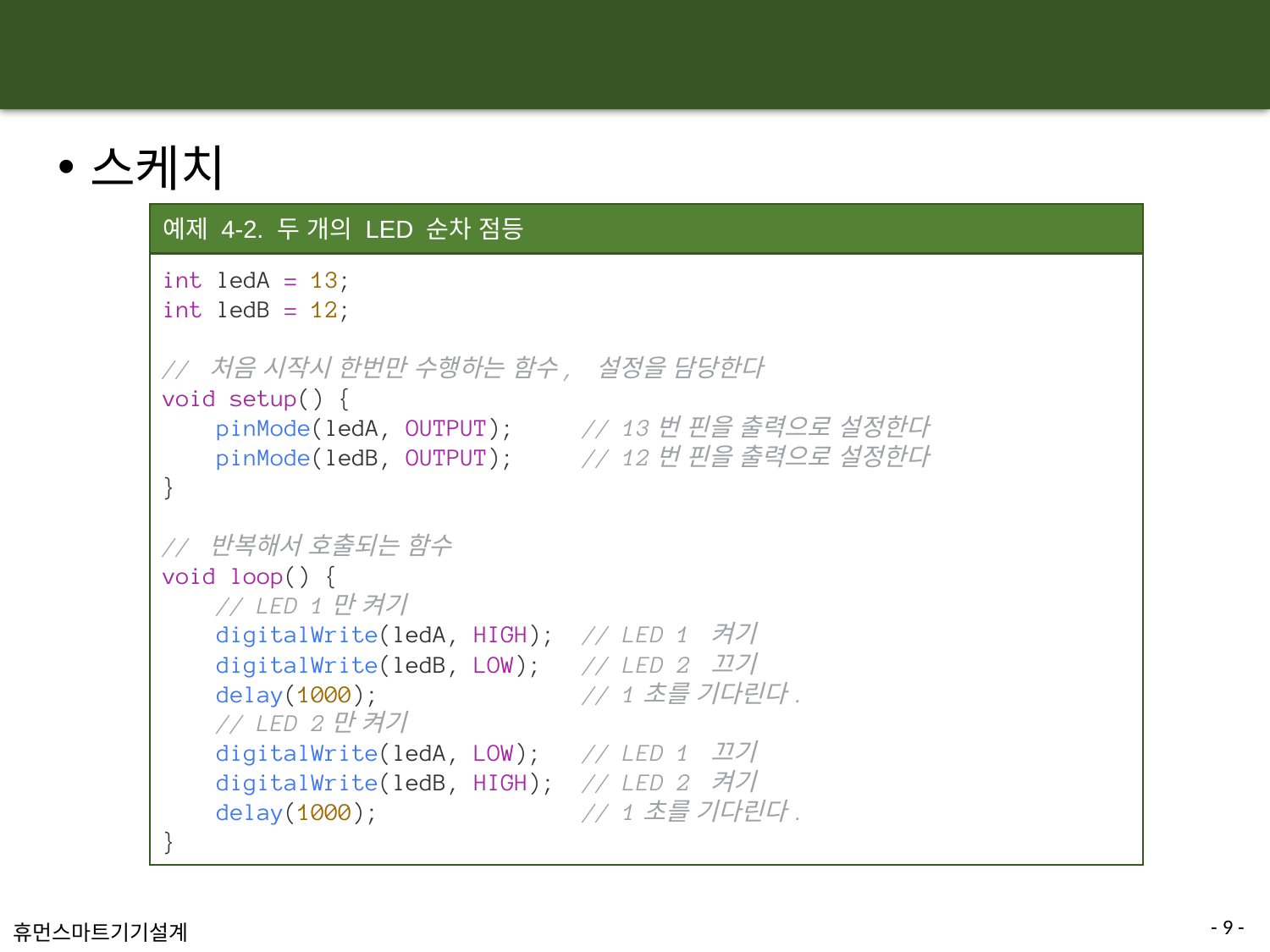

#
스케치
예제 4-2. 두 개의 LED 순차 점등
int ledA = 13;
int ledB = 12;

// 처음 시작시 한번만 수행하는 함수, 설정을 담당한다
void setup() {
    pinMode(ledA, OUTPUT);     // 13번 핀을 출력으로 설정한다
    pinMode(ledB, OUTPUT);     // 12번 핀을 출력으로 설정한다
}

// 반복해서 호출되는 함수
void loop() {
    // LED 1만 켜기
    digitalWrite(ledA, HIGH);  // LED 1 켜기
    digitalWrite(ledB, LOW);   // LED 2 끄기
    delay(1000);               // 1초를 기다린다.
    // LED 2만 켜기
    digitalWrite(ledA, LOW);   // LED 1 끄기
    digitalWrite(ledB, HIGH);  // LED 2 켜기
    delay(1000);               // 1초를 기다린다.
}
- 9 -